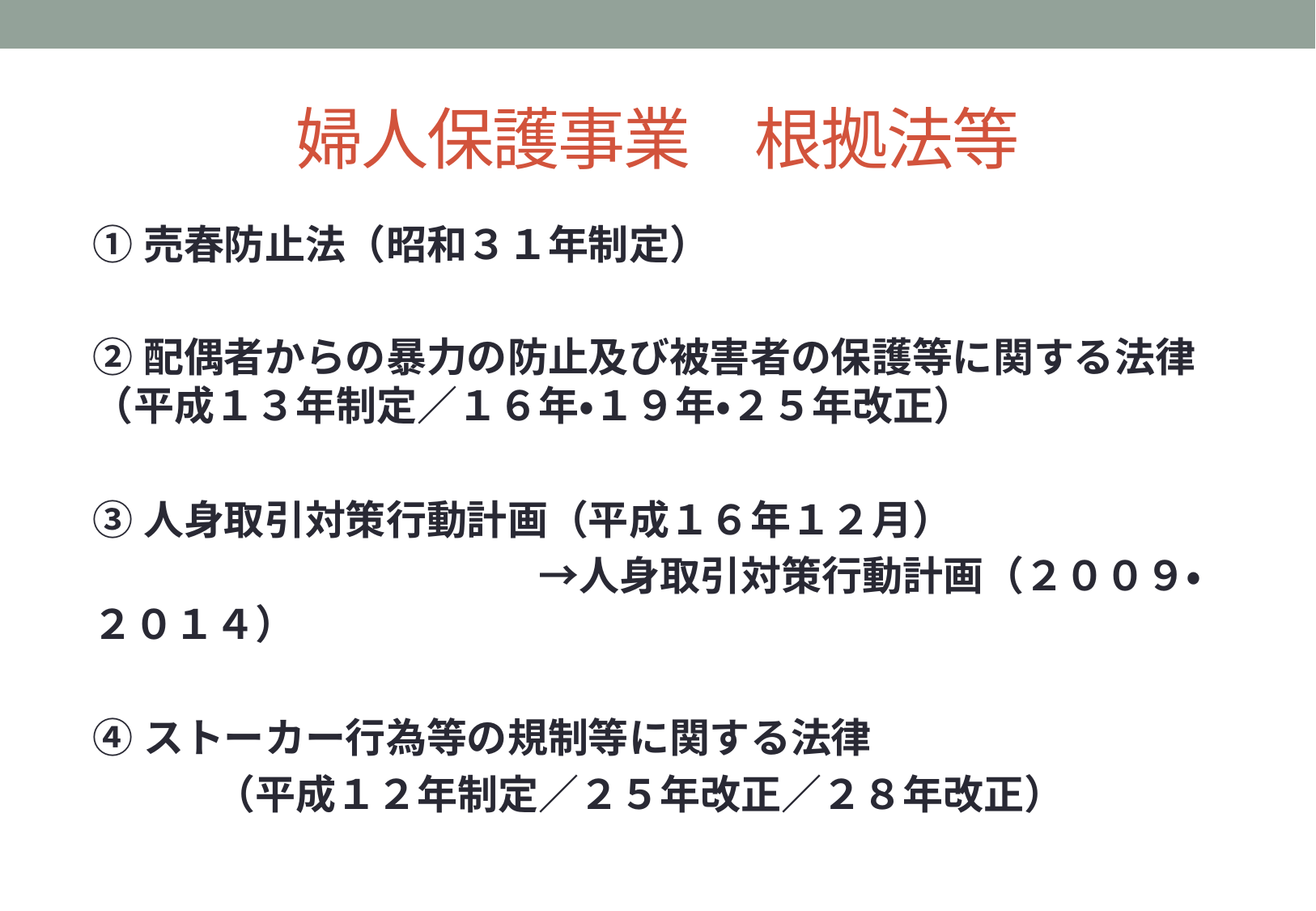

# 婦人保護事業　根拠法等
①売春防止法（昭和３１年制定）

②配偶者からの暴力の防止及び被害者の保護等に関する法律（平成１３年制定／１６年・１９年・２５年改正）

③人身取引対策行動計画（平成１６年１２月）
　　　　　　　　　　　→人身取引対策行動計画（２００９・２０１４）

④ストーカー行為等の規制等に関する法律
　　　（平成１２年制定／２５年改正／２８年改正）